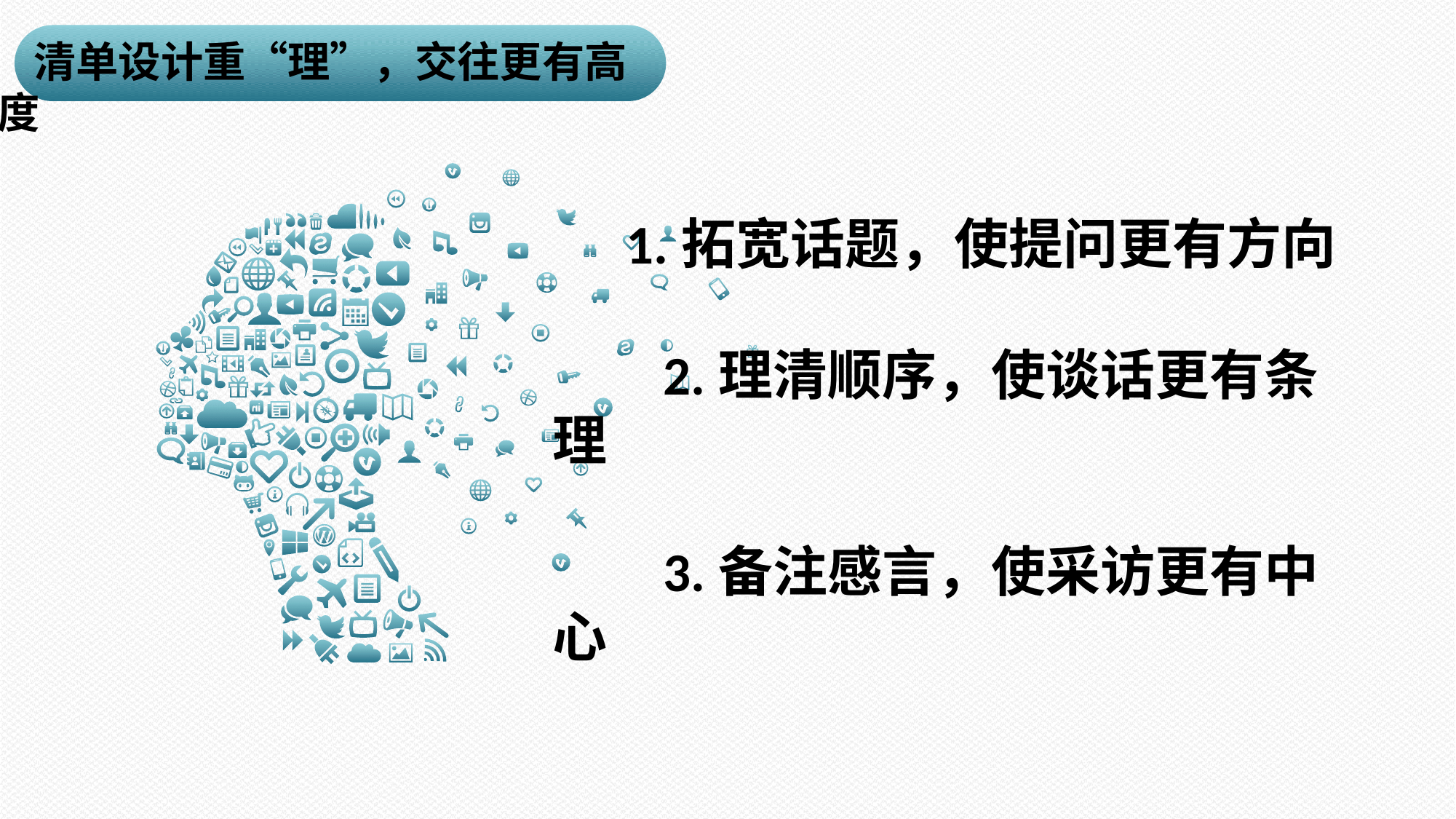

清单设计重“理”，交往更有高度

   1.拓宽话题，使提问更有方向
      2.理清顺序，使谈话更有条理
      3.备注感言，使采访更有中心